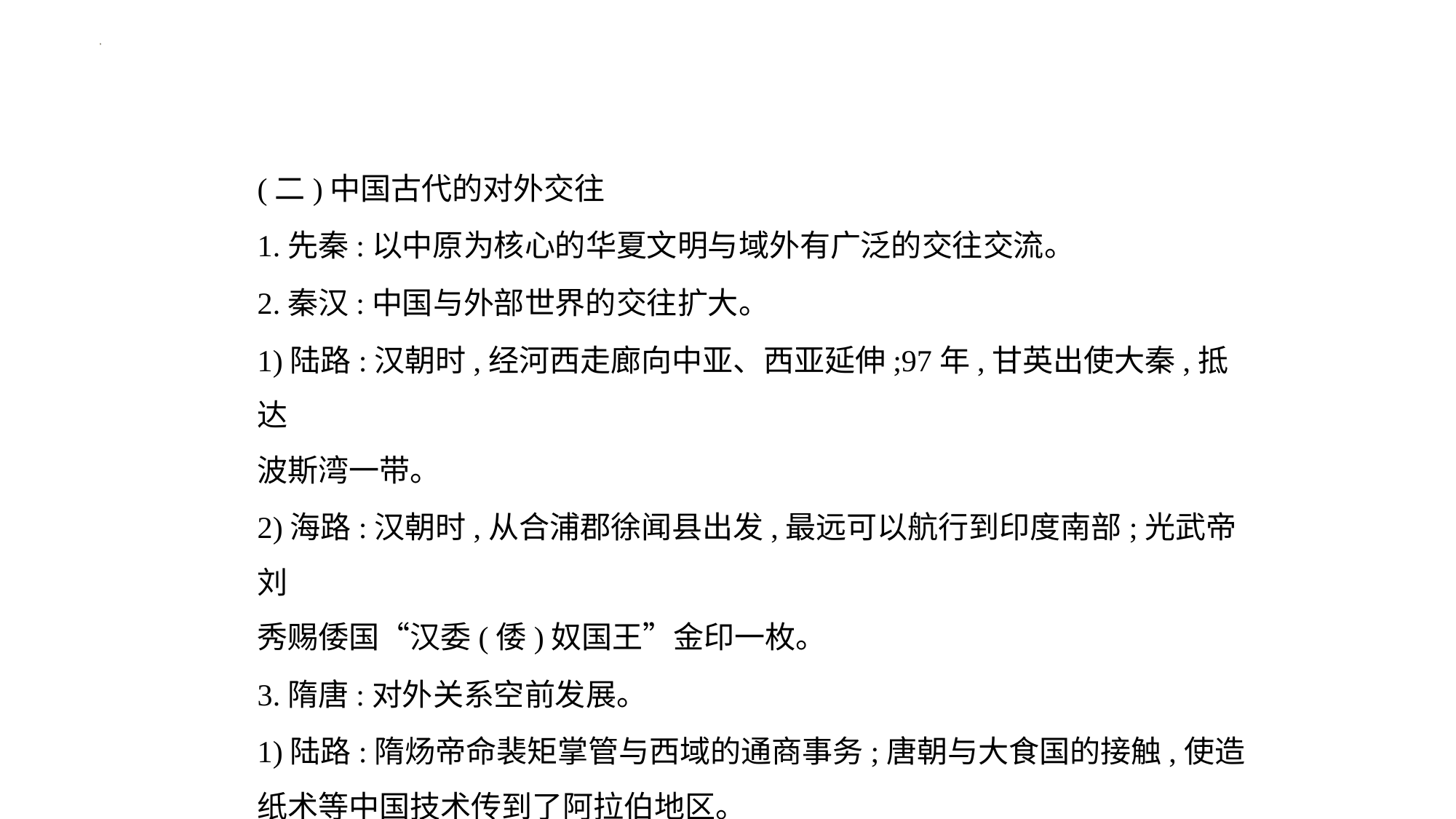

(二)中国古代的对外交往
1.先秦:以中原为核心的华夏文明与域外有广泛的交往交流。
2.秦汉:中国与外部世界的交往扩大。
1)陆路:汉朝时,经河西走廊向中亚、西亚延伸;97年,甘英出使大秦,抵达
波斯湾一带。
2)海路:汉朝时,从合浦郡徐闻县出发,最远可以航行到印度南部;光武帝刘
秀赐倭国“汉委(倭)奴国王”金印一枚。
3.隋唐:对外关系空前发展。
1)陆路:隋炀帝命裴矩掌管与西域的通商事务;唐朝与大食国的接触,使造
纸术等中国技术传到了阿拉伯地区。